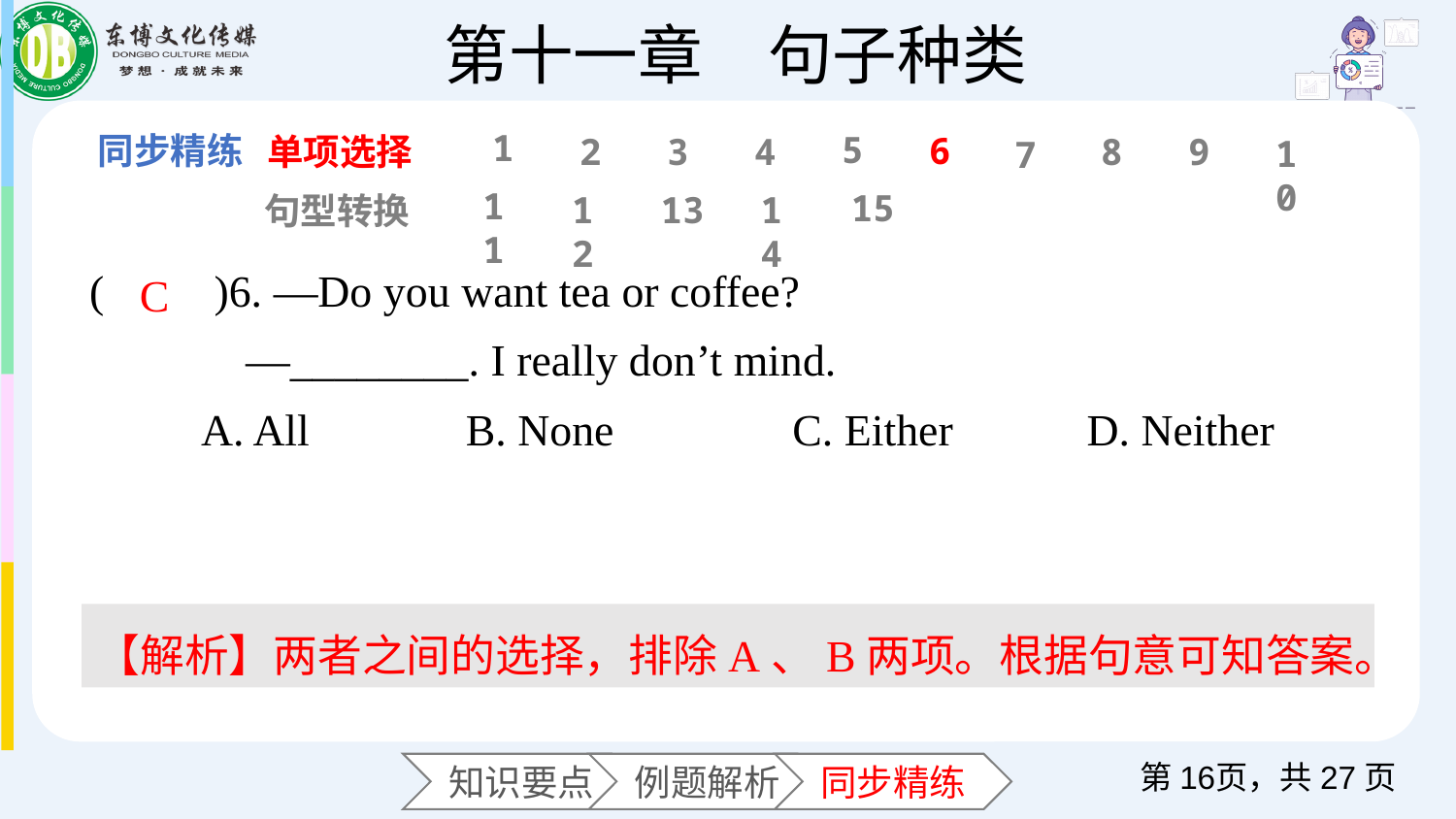

1
5
6
单项选择
2
3
4
8
9
10
7
11
15
12
13
14
句型转换
(　　)6. —Do you want tea or coffee?
              —________. I really don’t mind.
          A. All              B. None                C. Either            D. Neither
C
【解析】两者之间的选择，排除A、B两项。根据句意可知答案。